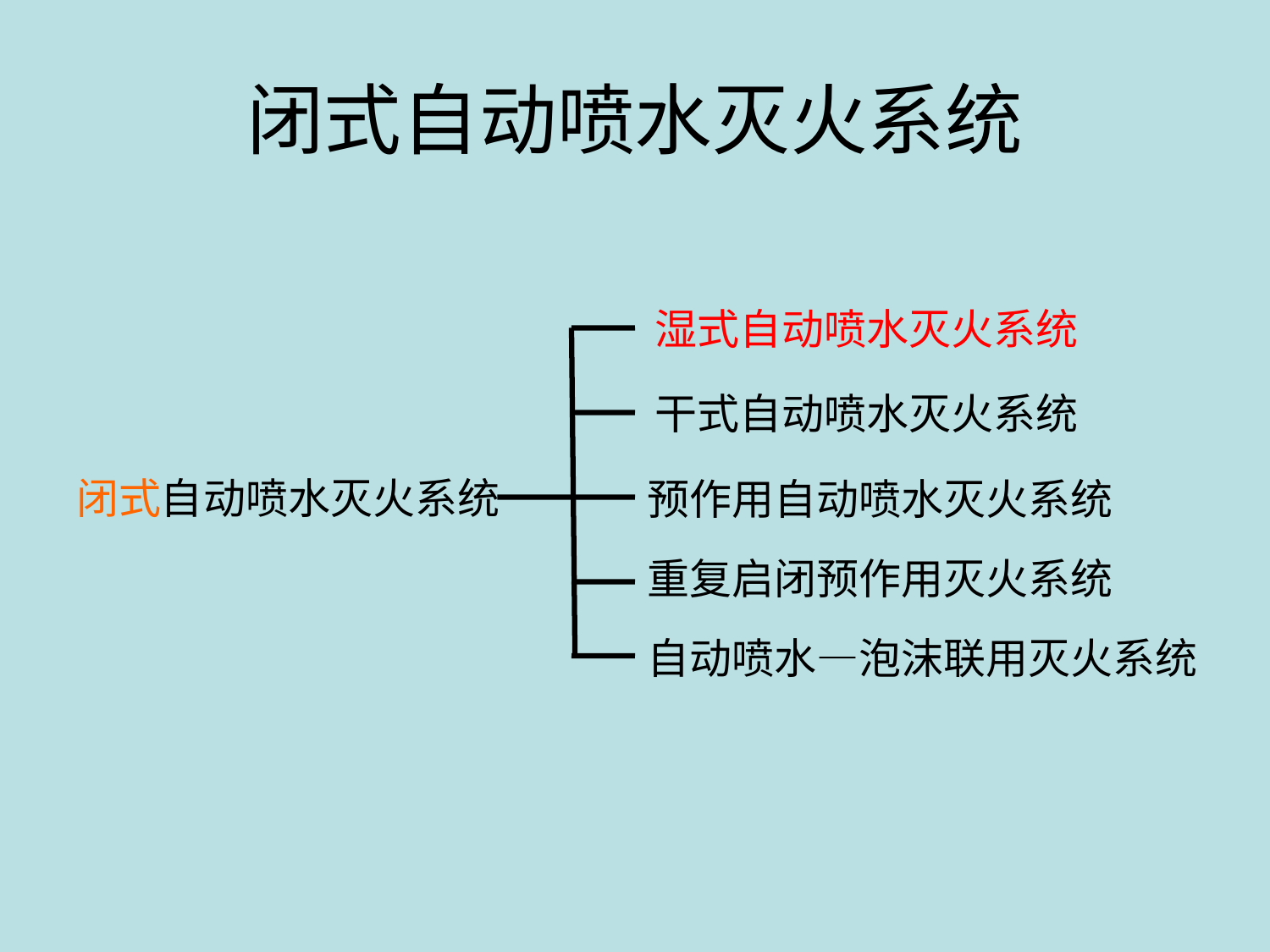

# 闭式自动喷水灭火系统
湿式自动喷水灭火系统

干式自动喷水灭火系统

闭式自动喷水灭火系统
预作用自动喷水灭火系统

重复启闭预作用灭火系统

自动喷水—泡沫联用灭火系统